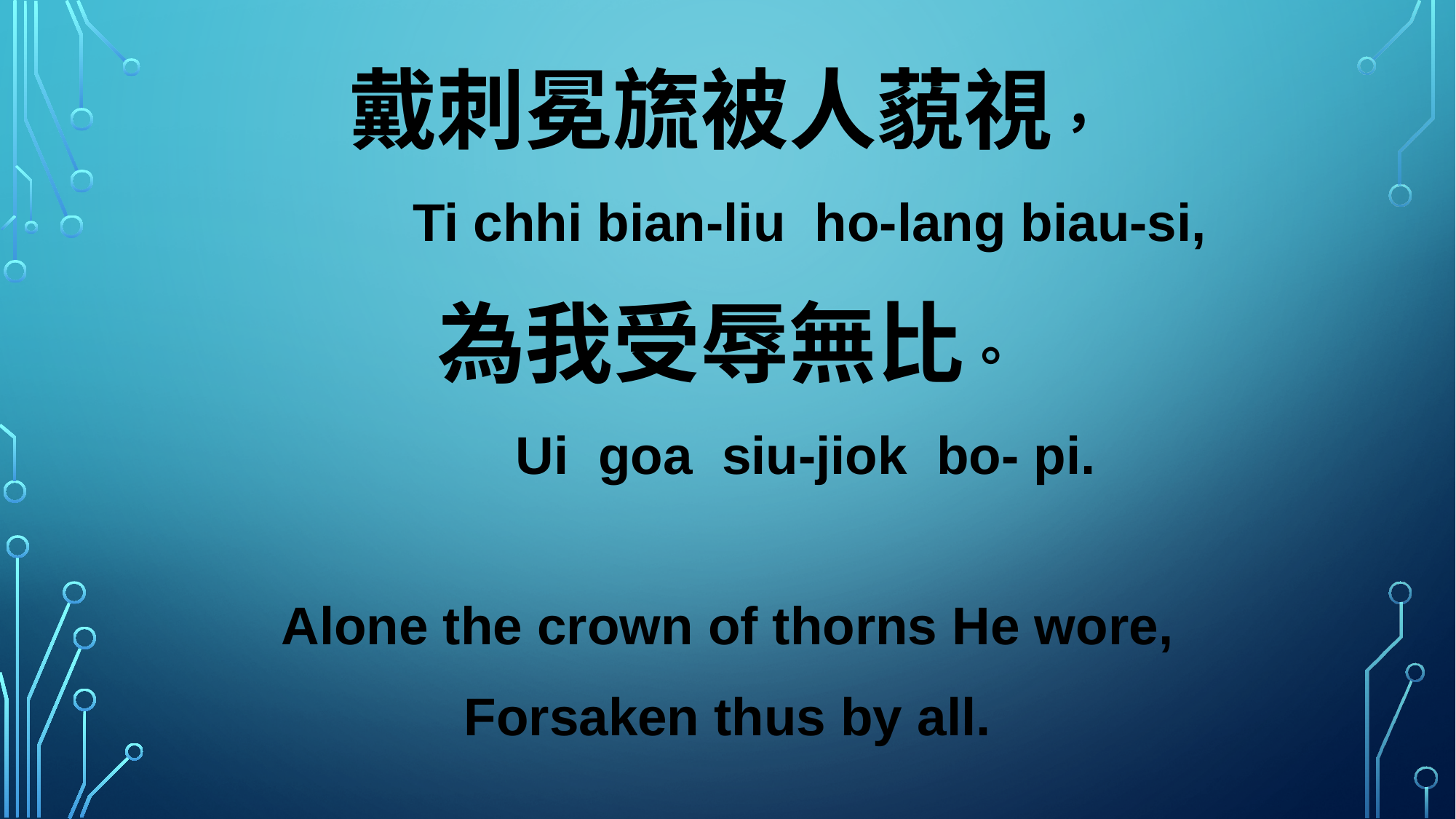

戴刺冕旒被人藐視，
              Ti chhi bian-liu  ho-lang biau-si,
為我受辱無比。
                     Ui  goa  siu-jiok  bo- pi.

Alone the crown of thorns He wore,
Forsaken thus by all.